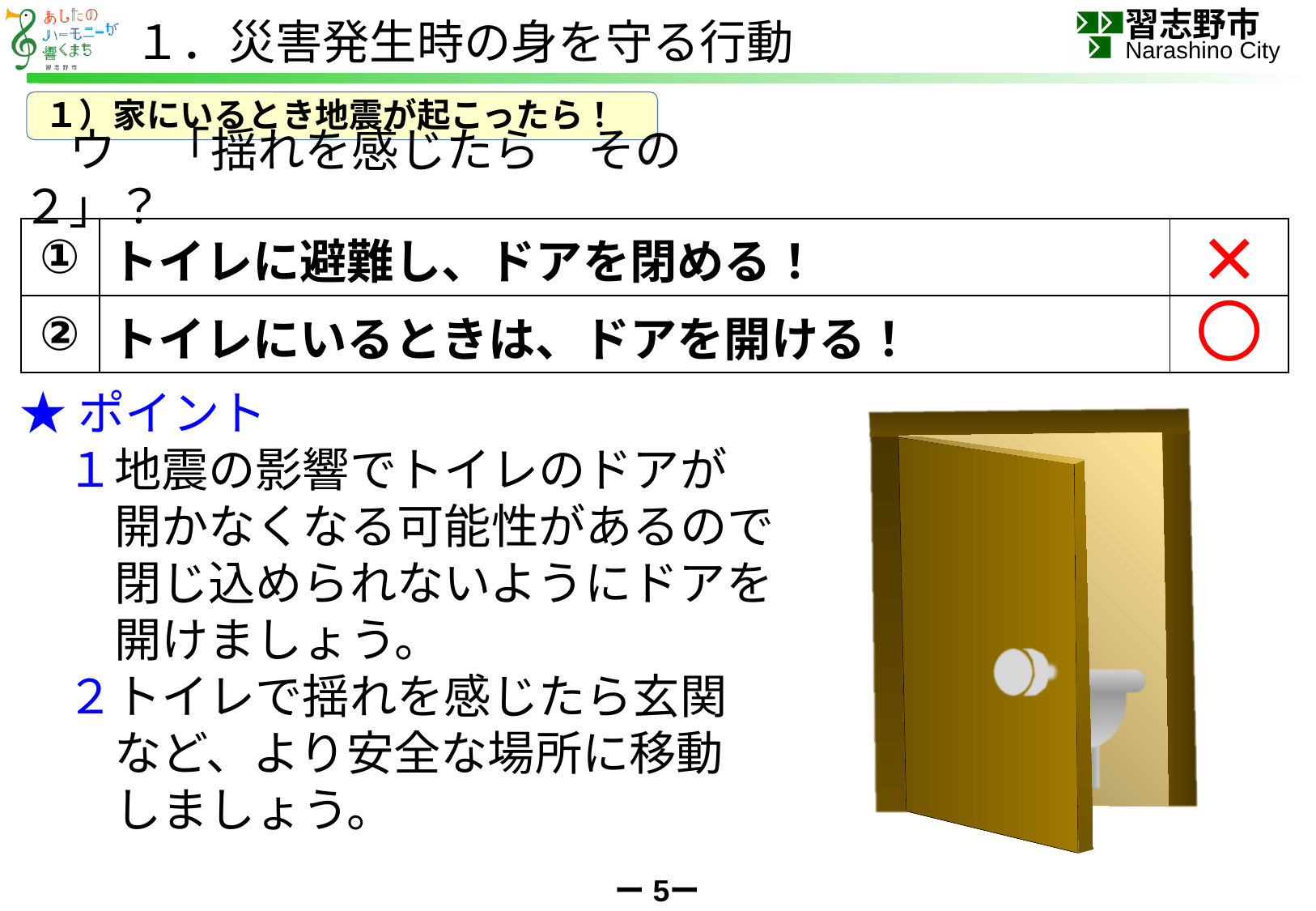

１．災害発生時の身を守る行動
１）家にいるとき地震が起こったら！
　ウ　「揺れを感じたら　その２」？
| ① | トイレに避難し、ドアを閉める！ |  |
| --- | --- | --- |
| ② | トイレにいるときは、ドアを開ける！ |  |
×
〇
★ポイント
　１地震の影響でトイレのドアが
　　開かなくなる可能性があるので
　　閉じ込められないようにドアを
　　開けましょう。
　２トイレで揺れを感じたら玄関
　　など、より安全な場所に移動
　　しましょう。

ー5ー